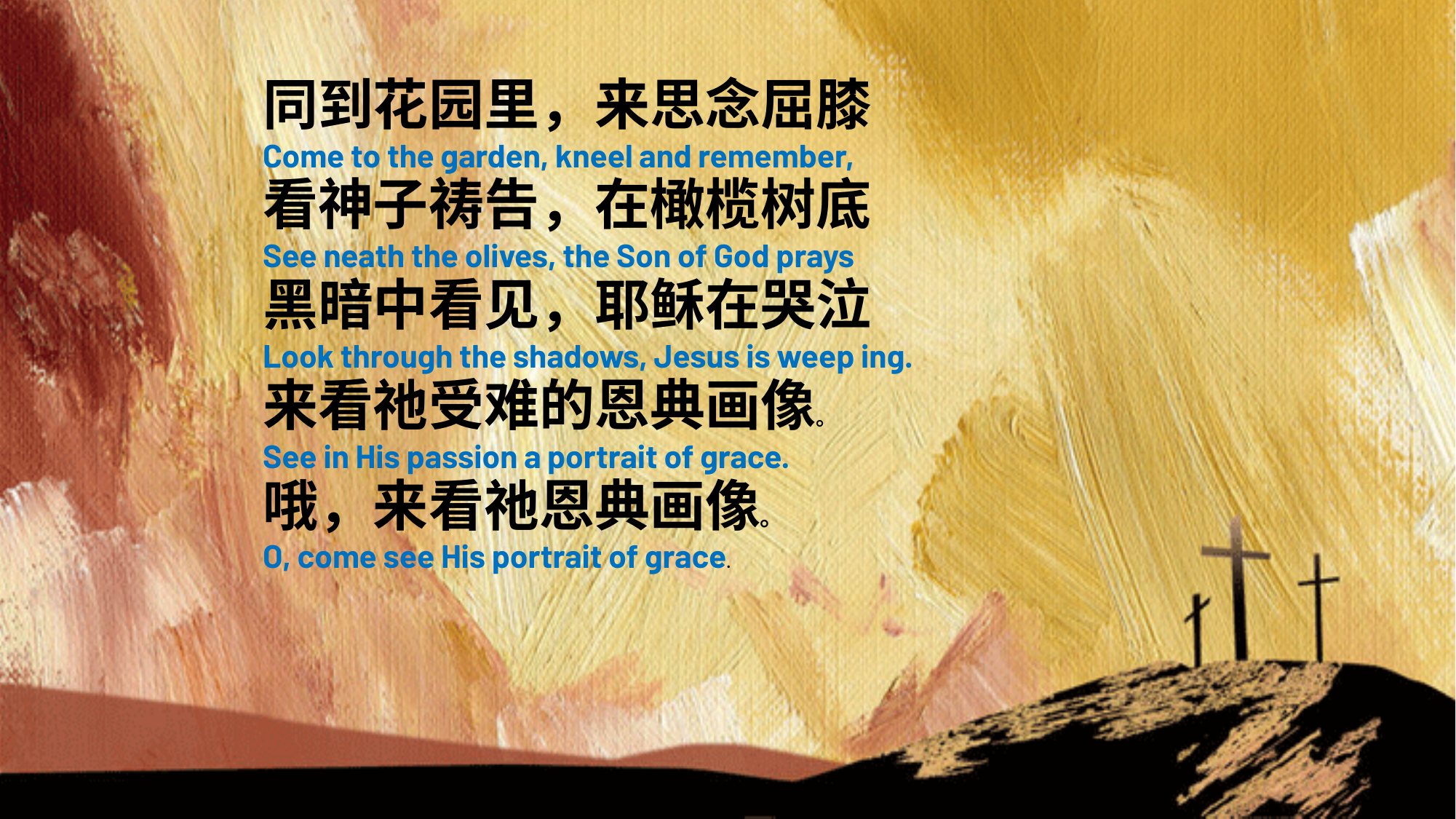

同到花园里，来思念屈膝
Come to the garden, kneel and remember,
看神子祷告，在橄榄树底
See neath the olives, the Son of God prays
黑暗中看见，耶稣在哭泣
Look through the shadows, Jesus is weep ing.
来看祂受难的恩典画像。
See in His passion a portrait of grace.
哦，来看祂恩典画像。
O, come see His portrait of grace.